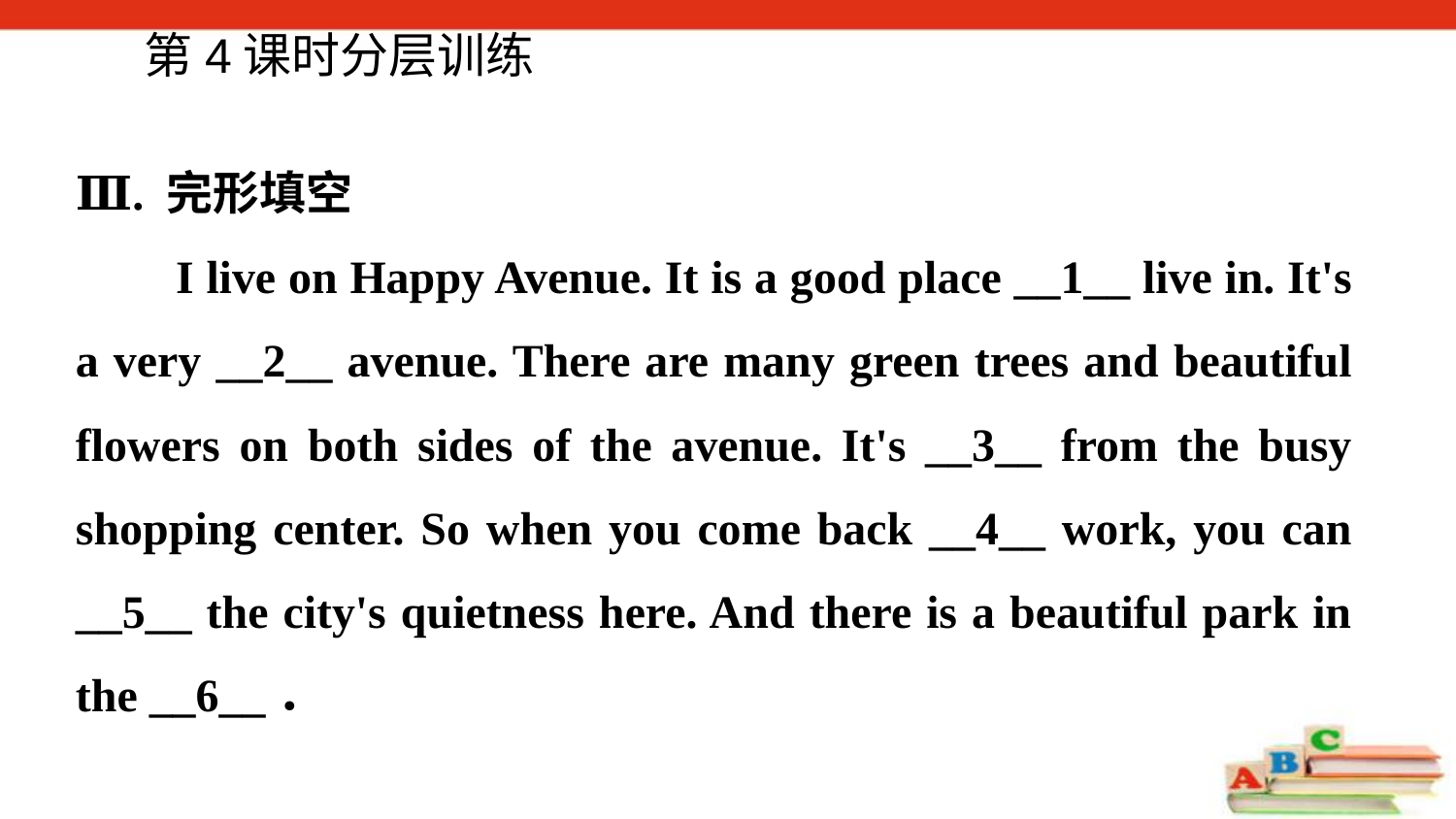

第4课时分层训练
Ⅲ. 完形填空
        I live on Happy Avenue. It is a good place __1__ live in. It's a very __2__ avenue. There are many green trees and beautiful flowers on both sides of the avenue. It's __3__ from the busy shopping center. So when you come back __4__ work, you can __5__ the city's quietness here. And there is a beautiful park in the __6__．